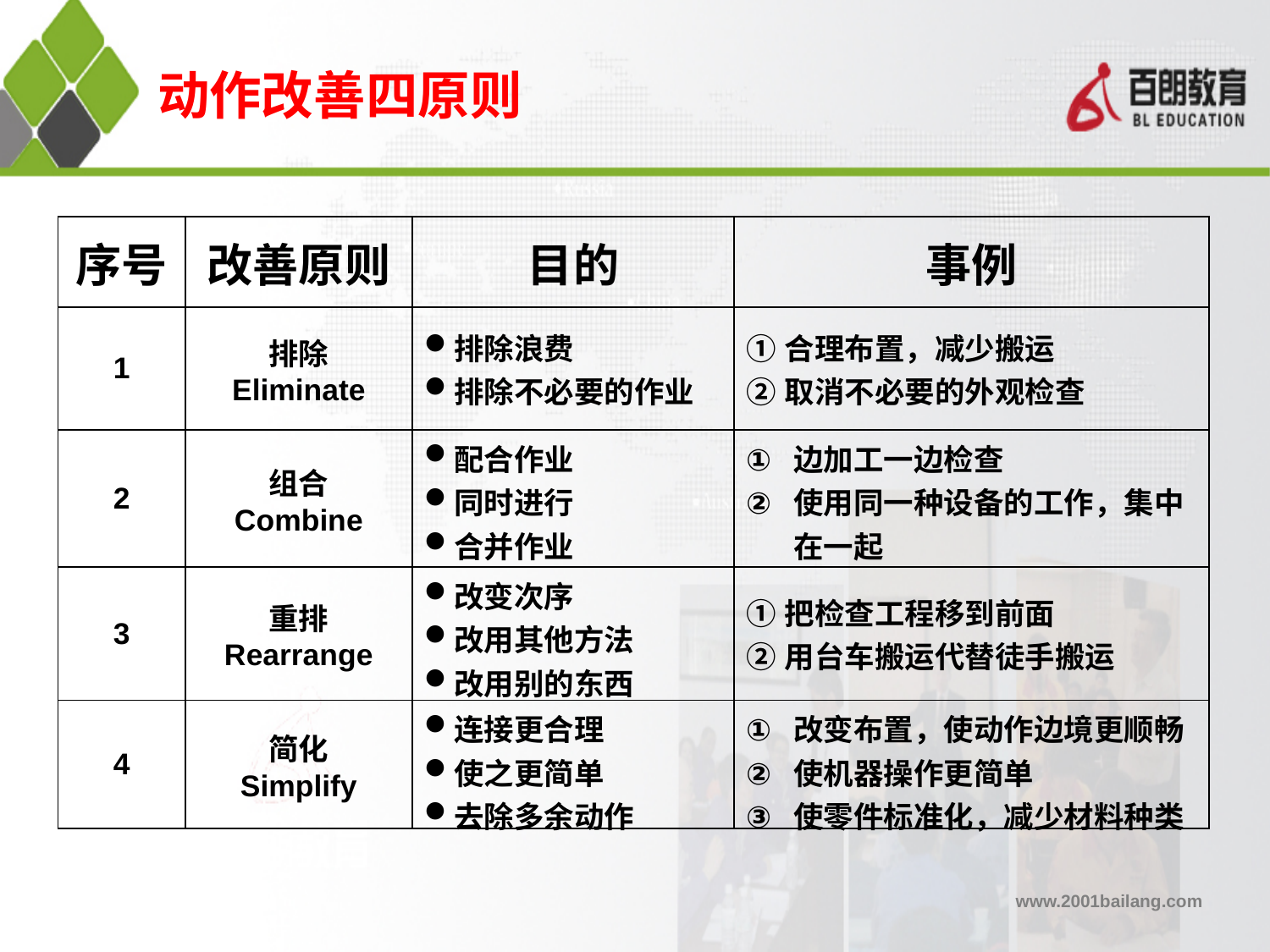

动作改善四原则
| 序号 | 改善原则 | 目的 | 事例 |
| --- | --- | --- | --- |
| 1 | 排除 Eliminate | 排除浪费 排除不必要的作业 | ①合理布置，减少搬运 ②取消不必要的外观检查 |
| 2 | 组合 Combine | 配合作业 同时进行 合并作业 | 边加工一边检查 使用同一种设备的工作，集中在一起 |
| 3 | 重排 Rearrange | 改变次序 改用其他方法 改用别的东西 | ①把检查工程移到前面 ②用台车搬运代替徒手搬运 |
| 4 | 简化 Simplify | 连接更合理 使之更简单 去除多余动作 | 改变布置，使动作边境更顺畅 使机器操作更简单 使零件标准化，减少材料种类 |